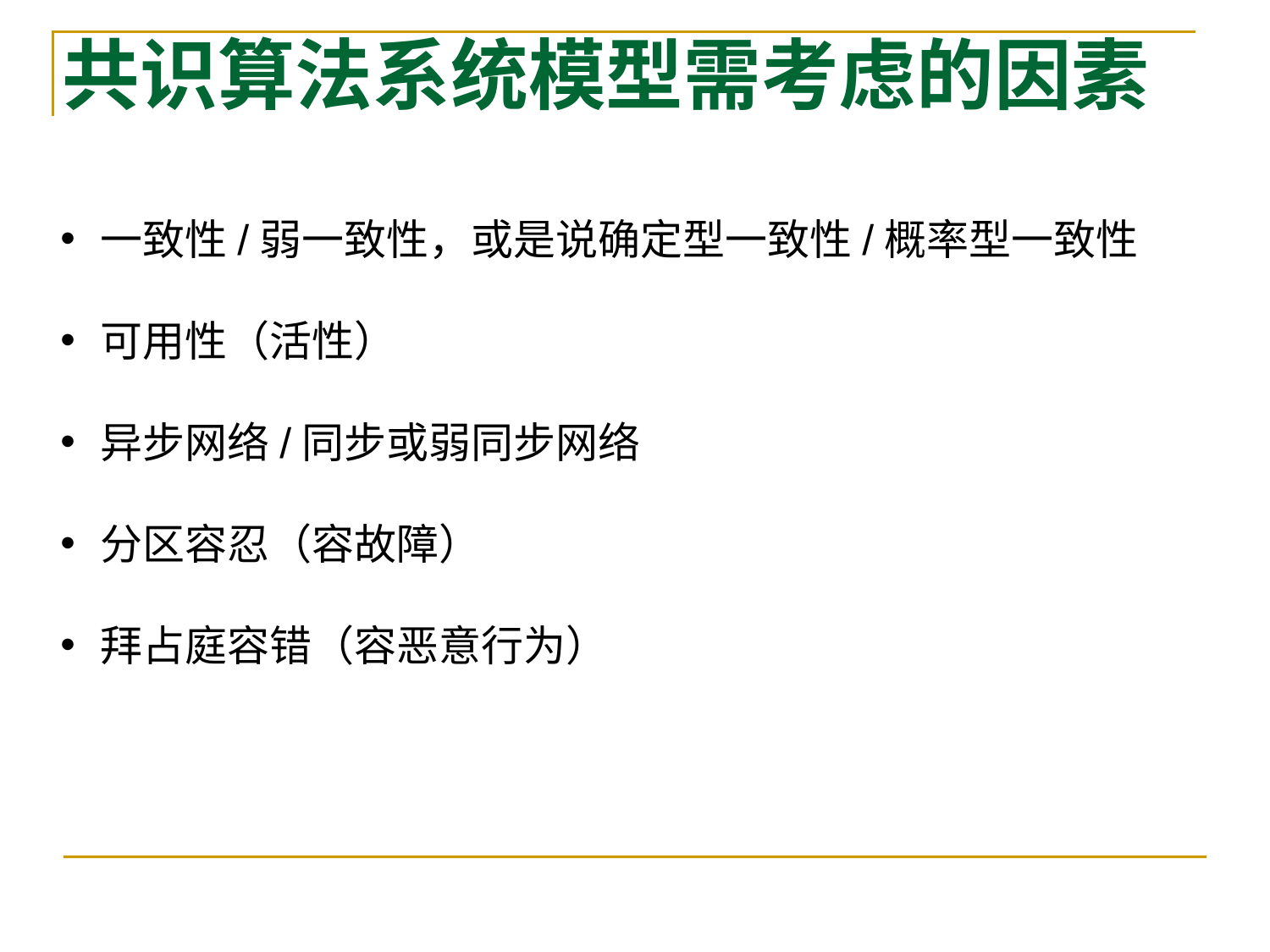

共识算法系统模型需考虑的因素
一致性/弱一致性，或是说确定型一致性/概率型一致性

可用性（活性）

异步网络/同步或弱同步网络

分区容忍（容故障）

拜占庭容错（容恶意行为）